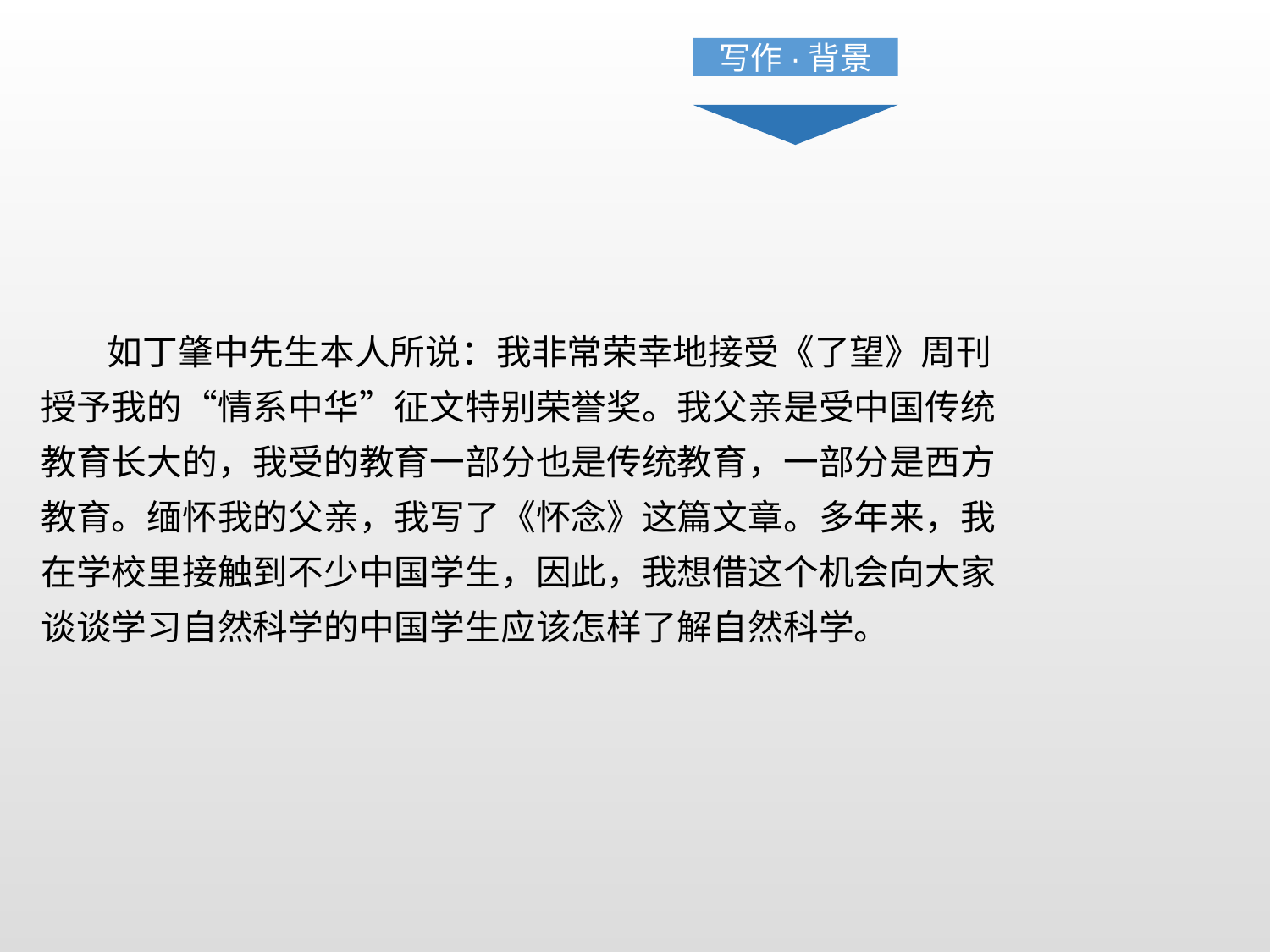

写作·背景

           如丁肇中先生本人所说：我非常荣幸地接受《了望》周刊授予我的“情系中华”征文特别荣誉奖。我父亲是受中国传统教育长大的，我受的教育一部分也是传统教育，一部分是西方教育。缅怀我的父亲，我写了《怀念》这篇文章。多年来，我在学校里接触到不少中国学生，因此，我想借这个机会向大家谈谈学习自然科学的中国学生应该怎样了解自然科学。